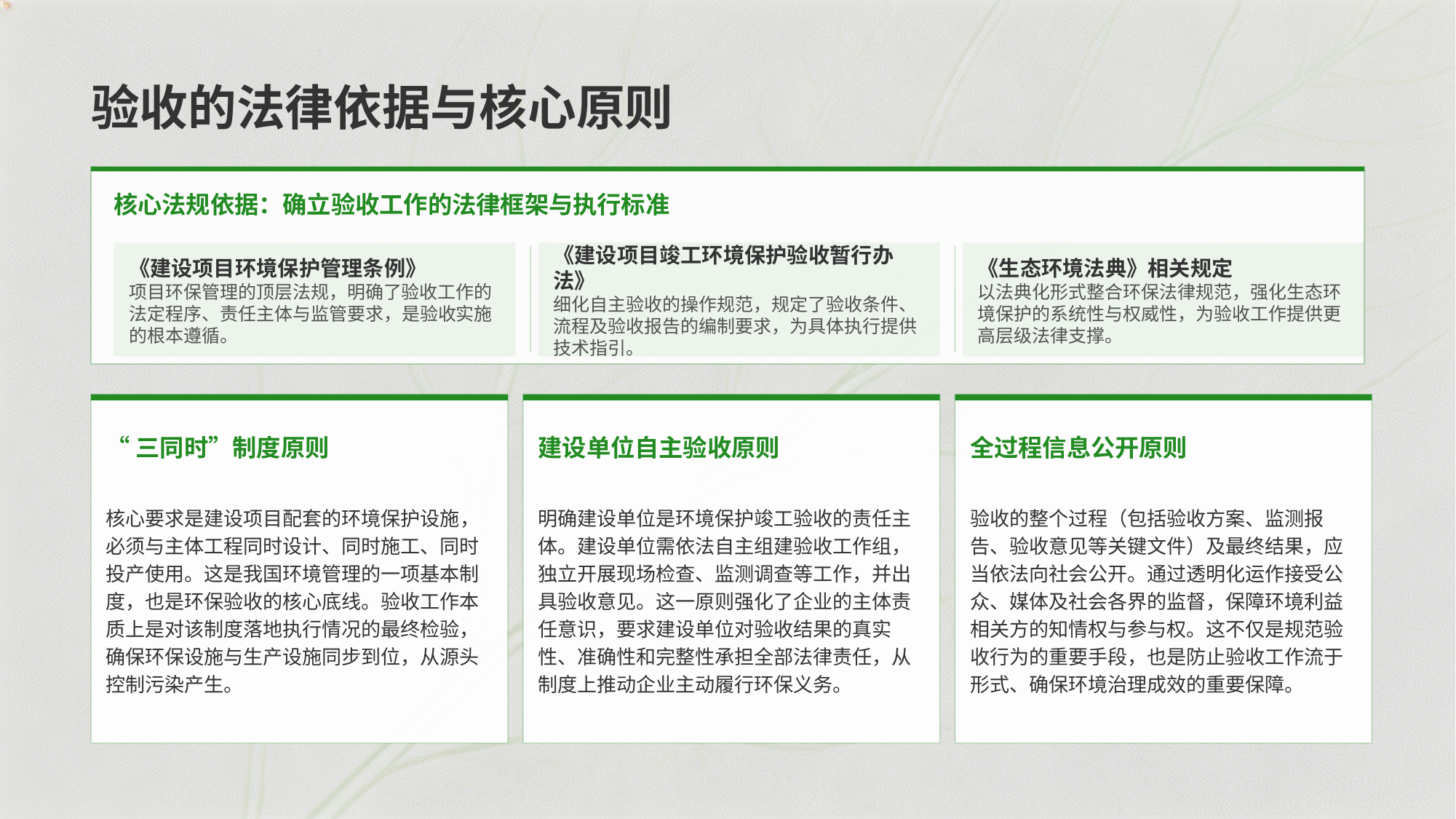

验收的法律依据与核心原则

核心法规依据：确立验收工作的法律框架与执行标准

《建设项目环境保护管理条例》
项目环保管理的顶层法规，明确了验收工作的法定程序、责任主体与监管要求，是验收实施的根本遵循。
《建设项目竣工环境保护验收暂行办法》
细化自主验收的操作规范，规定了验收条件、流程及验收报告的编制要求，为具体执行提供技术指引。
《生态环境法典》相关规定
以法典化形式整合环保法律规范，强化生态环境保护的系统性与权威性，为验收工作提供更高层级法律支撑。

“三同时”制度原则
建设单位自主验收原则
全过程信息公开原则
核心要求是建设项目配套的环境保护设施，必须与主体工程同时设计、同时施工、同时投产使用。这是我国环境管理的一项基本制度，也是环保验收的核心底线。验收工作本质上是对该制度落地执行情况的最终检验，确保环保设施与生产设施同步到位，从源头控制污染产生。
明确建设单位是环境保护竣工验收的责任主体。建设单位需依法自主组建验收工作组，独立开展现场检查、监测调查等工作，并出具验收意见。这一原则强化了企业的主体责任意识，要求建设单位对验收结果的真实性、准确性和完整性承担全部法律责任，从制度上推动企业主动履行环保义务。
验收的整个过程（包括验收方案、监测报告、验收意见等关键文件）及最终结果，应当依法向社会公开。通过透明化运作接受公众、媒体及社会各界的监督，保障环境利益相关方的知情权与参与权。这不仅是规范验收行为的重要手段，也是防止验收工作流于形式、确保环境治理成效的重要保障。